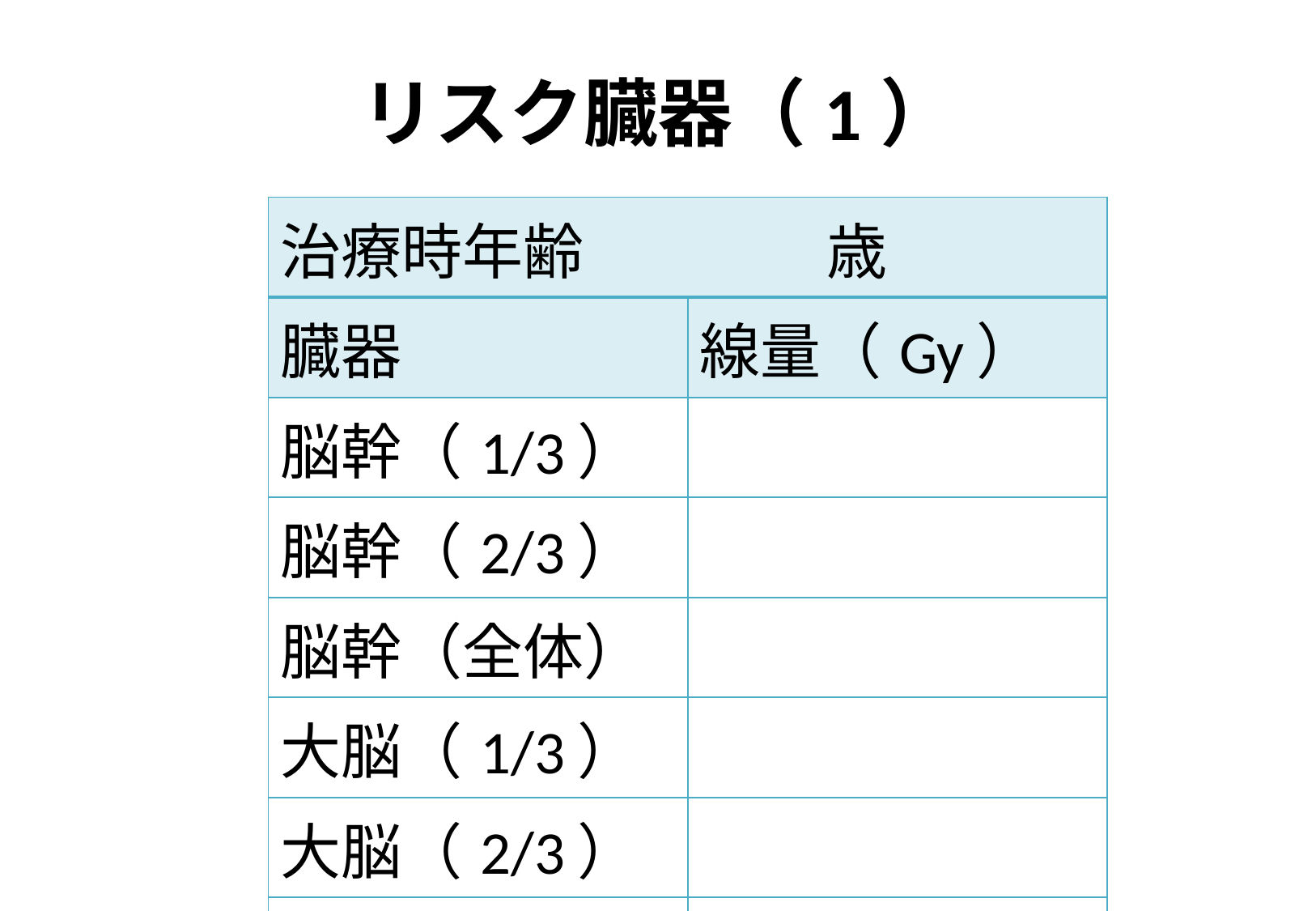

# リスク臓器（1）
| 治療時年齢　　　　歳 |  |
| --- | --- |
| 臓器 | 線量（Gy） |
| 脳幹（1/3） |  |
| 脳幹（2/3） |  |
| 脳幹（全体） |  |
| 大脳（1/3） |  |
| 大脳（2/3） |  |
| 大脳（全体） |  |